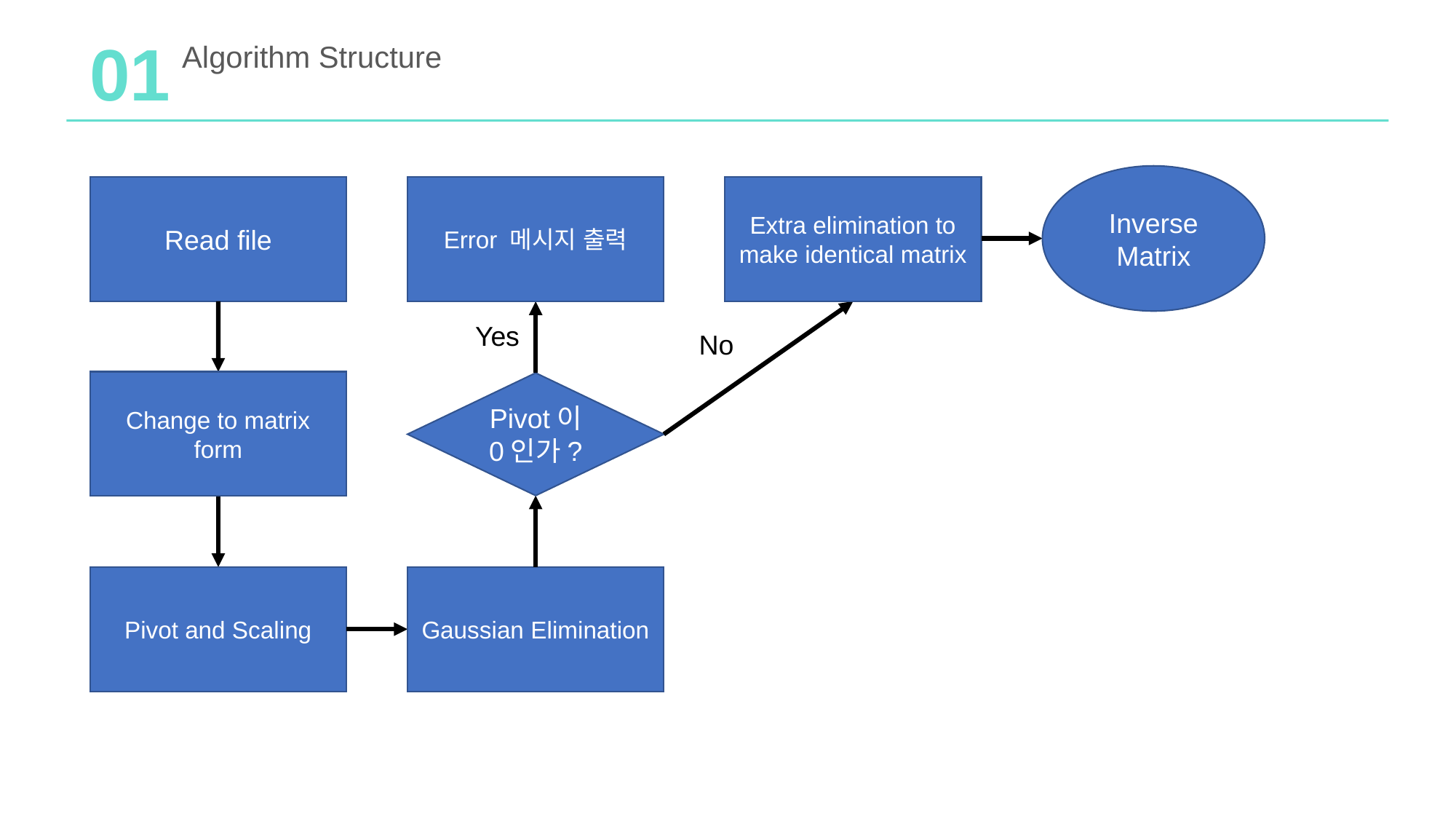

01
Algorithm Structure

Inverse Matrix
Error 메시지 출력
Extra elimination to make identical matrix
Read file
Yes
No
Change to matrix form
Pivot이 0인가?
Pivot and Scaling
Gaussian Elimination